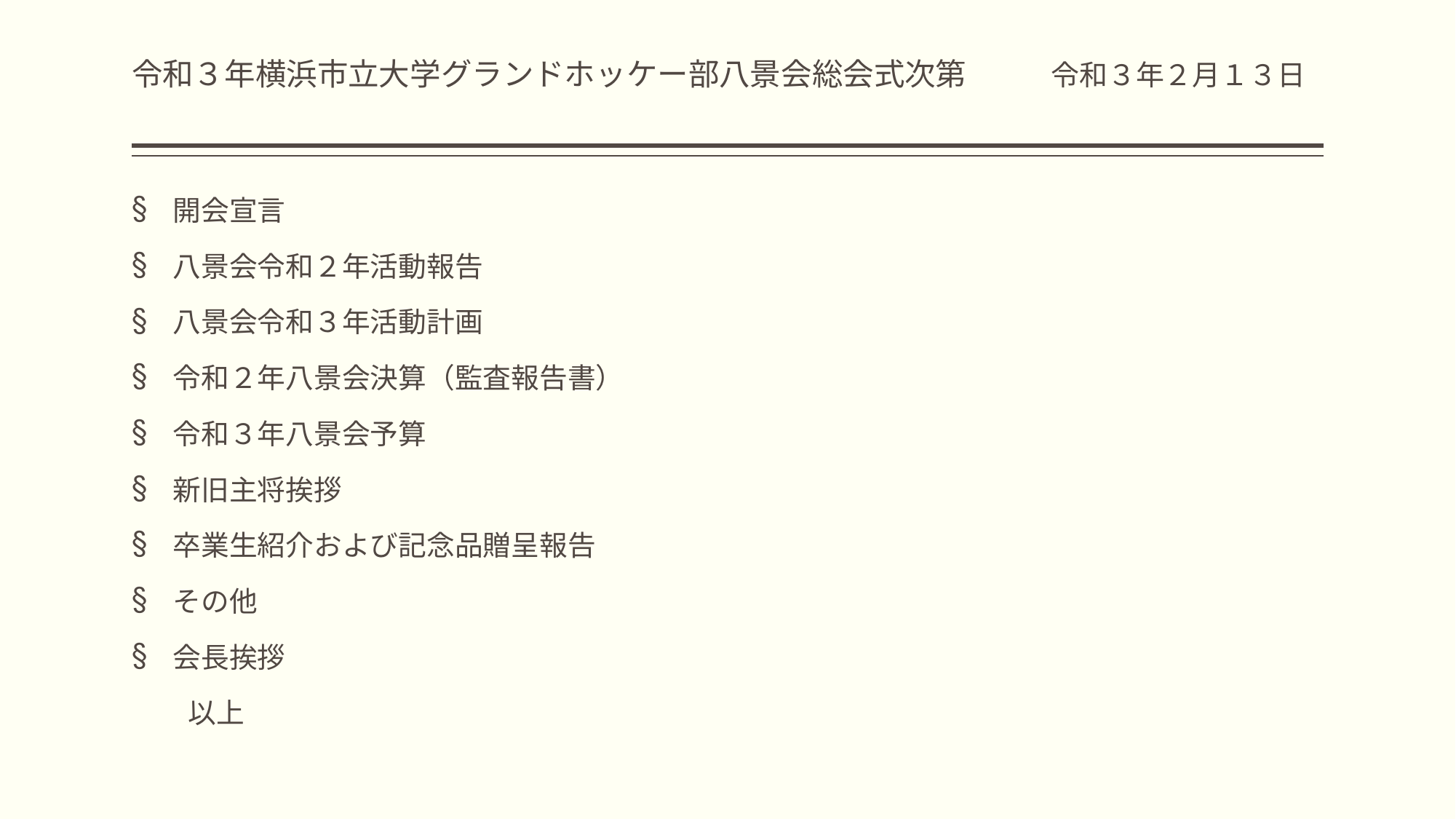

# 令和３年横浜市立大学グランドホッケー部八景会総会式次第　　　令和３年２月１３日
開会宣言
八景会令和２年活動報告
八景会令和３年活動計画
令和２年八景会決算（監査報告書）
令和３年八景会予算
新旧主将挨拶
卒業生紹介および記念品贈呈報告
その他
会長挨拶
　　以上